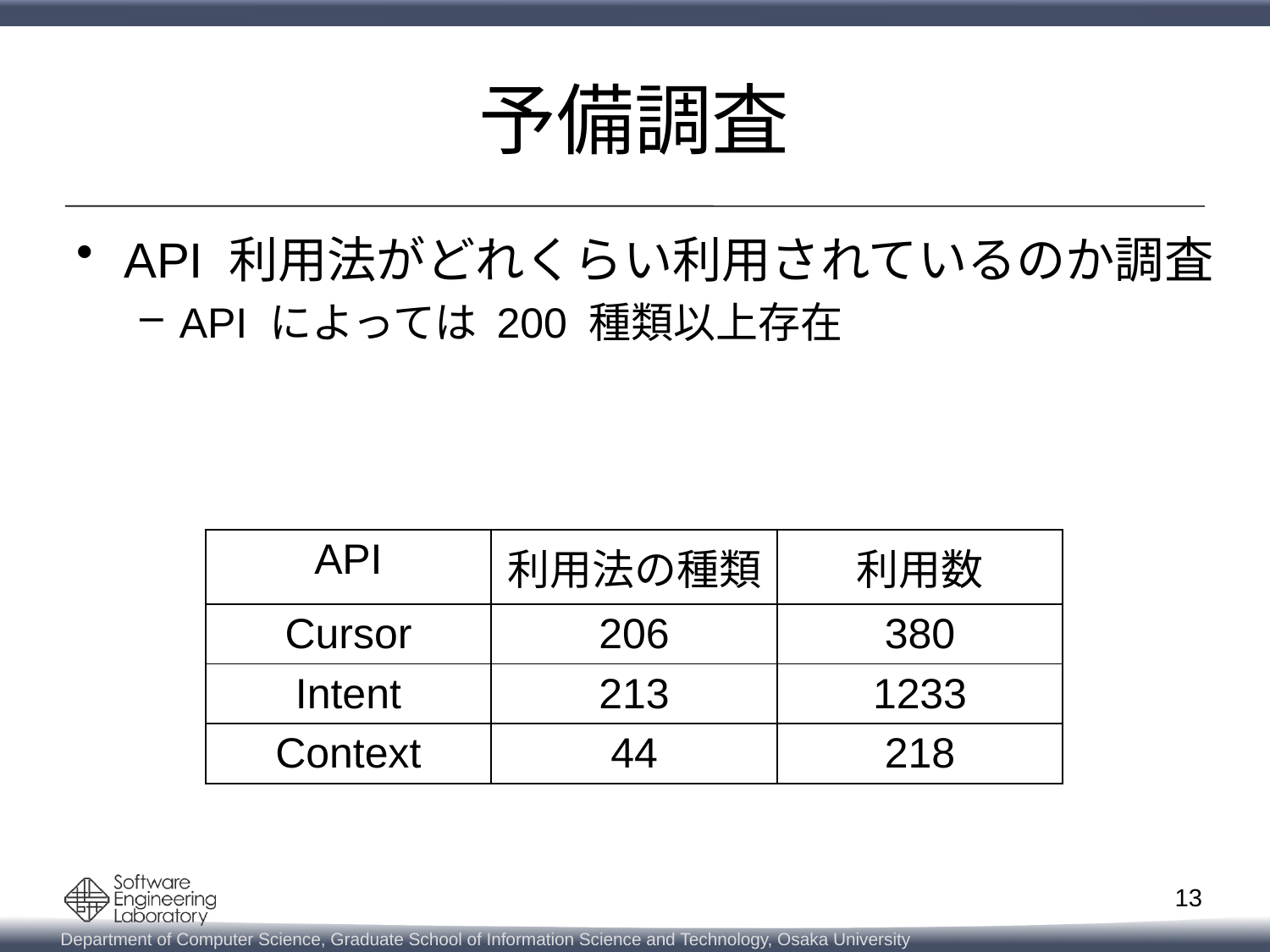

# 予備調査
API 利用法がどれくらい利用されているのか調査
API によっては 200 種類以上存在
| API | 利用法の種類 | 利用数 |
| --- | --- | --- |
| Cursor | 206 | 380 |
| Intent | 213 | 1233 |
| Context | 44 | 218 |
13